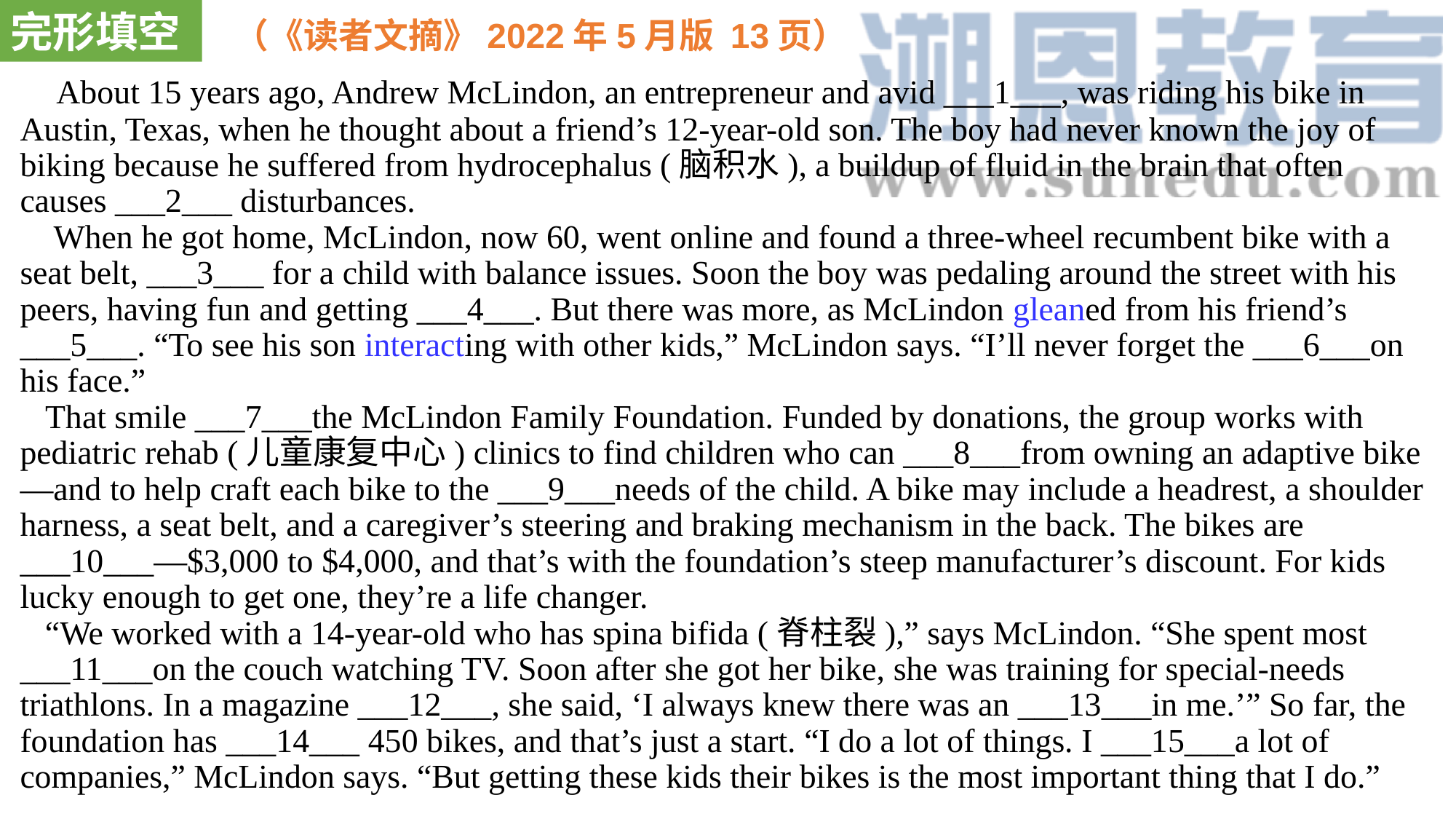

完形填空
（《读者文摘》2022年5月版 13页）
    About 15 years ago, Andrew McLindon, an entrepreneur and avid ___1___, was riding his bike in Austin, Texas, when he thought about a friend’s 12-year-old son. The boy had never known the joy of biking because he suffered from hydrocephalus (脑积水), a buildup of fluid in the brain that often causes ___2___ disturbances.
    When he got home, McLindon, now 60, went online and found a three-wheel recumbent bike with a seat belt, ___3___ for a child with balance issues. Soon the boy was pedaling around the street with his peers, having fun and getting ___4___. But there was more, as McLindon gleaned from his friend’s ___5___. “To see his son interacting with other kids,” McLindon says. “I’ll never forget the ___6___on his face.”
   That smile ___7___the McLindon Family Foundation. Funded by donations, the group works with pediatric rehab (儿童康复中心) clinics to find children who can ___8___from owning an adaptive bike—and to help craft each bike to the ___9___needs of the child. A bike may include a headrest, a shoulder harness, a seat belt, and a caregiver’s steering and braking mechanism in the back. The bikes are ___10___—$3,000 to $4,000, and that’s with the foundation’s steep manufacturer’s discount. For kids lucky enough to get one, they’re a life changer.
   “We worked with a 14-year-old who has spina bifida (脊柱裂),” says McLindon. “She spent most ___11___on the couch watching TV. Soon after she got her bike, she was training for special-needs triathlons. In a magazine ___12___, she said, ‘I always knew there was an ___13___in me.’” So far, the foundation has ___14___ 450 bikes, and that’s just a start. “I do a lot of things. I ___15___a lot of companies,” McLindon says. “But getting these kids their bikes is the most important thing that I do.”